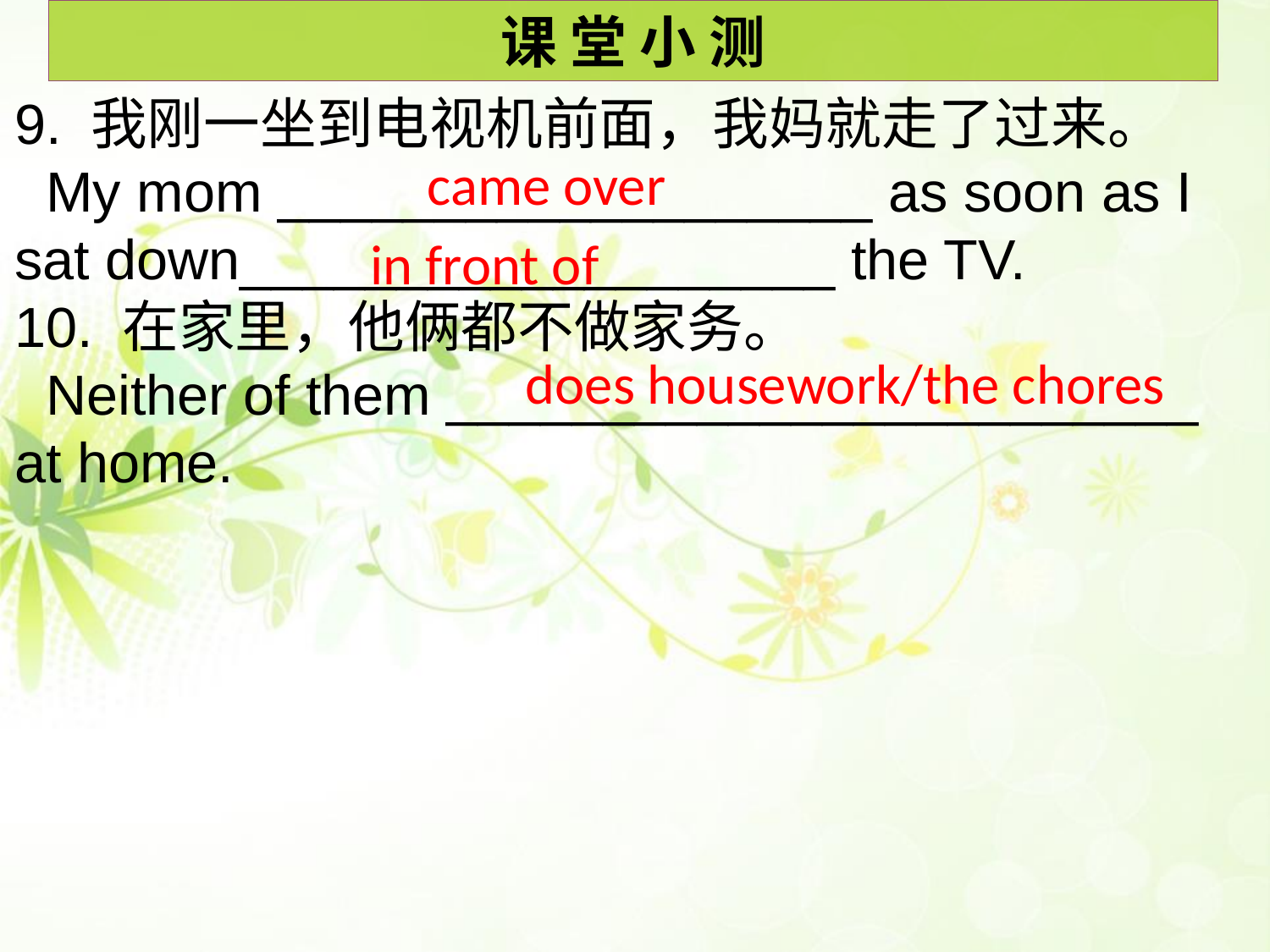

课 堂 小 测
9. 我刚一坐到电视机前面，我妈就走了过来。
  My mom ___________________ as soon as I sat down___________________ the TV.
10. 在家里，他俩都不做家务。
  Neither of them ________________________ at home.
came over
 in front of
does housework/the chores